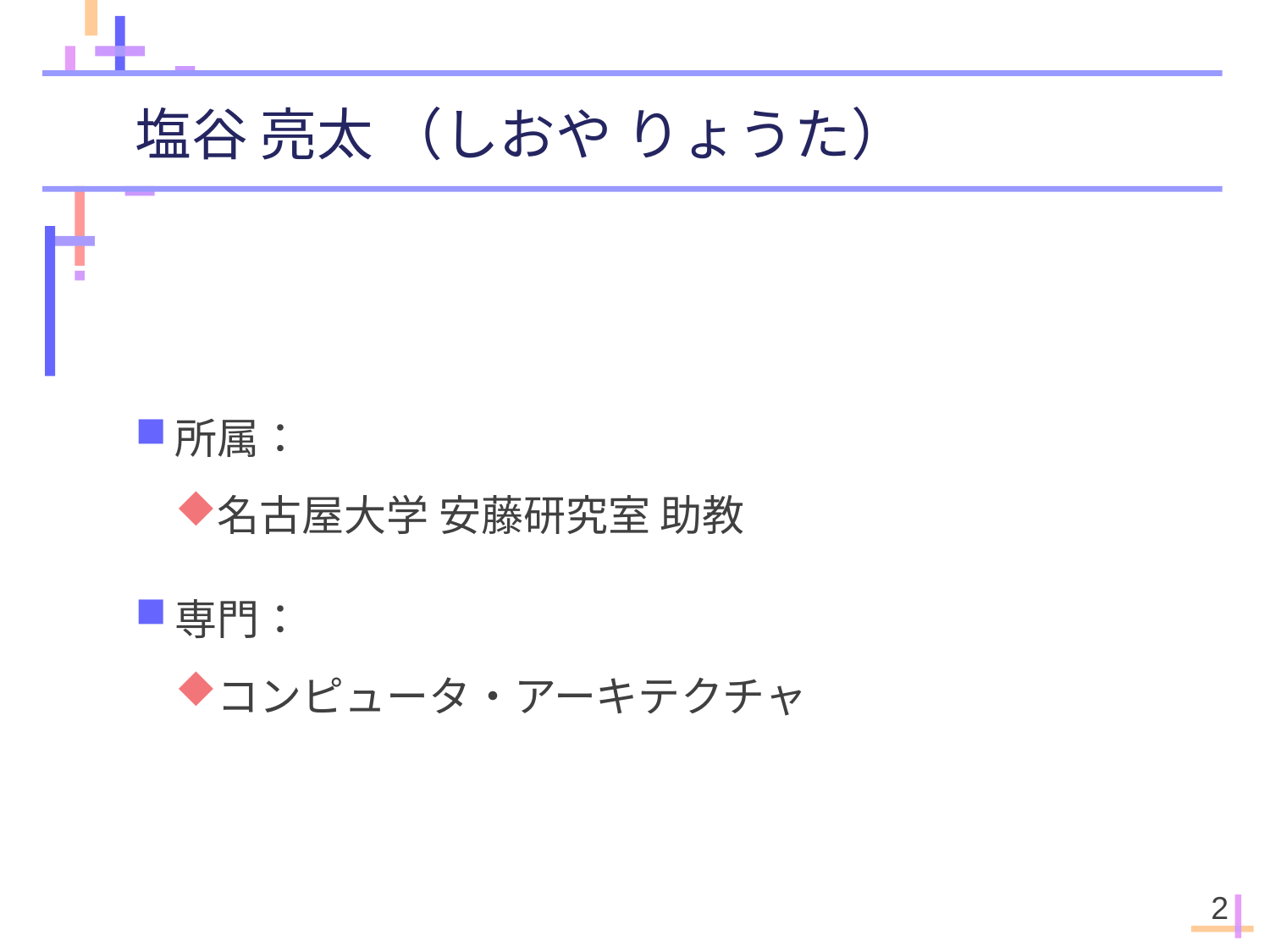

# 塩谷 亮太 （しおや りょうた）
所属：
名古屋大学 安藤研究室 助教
専門：
コンピュータ・アーキテクチャ
2